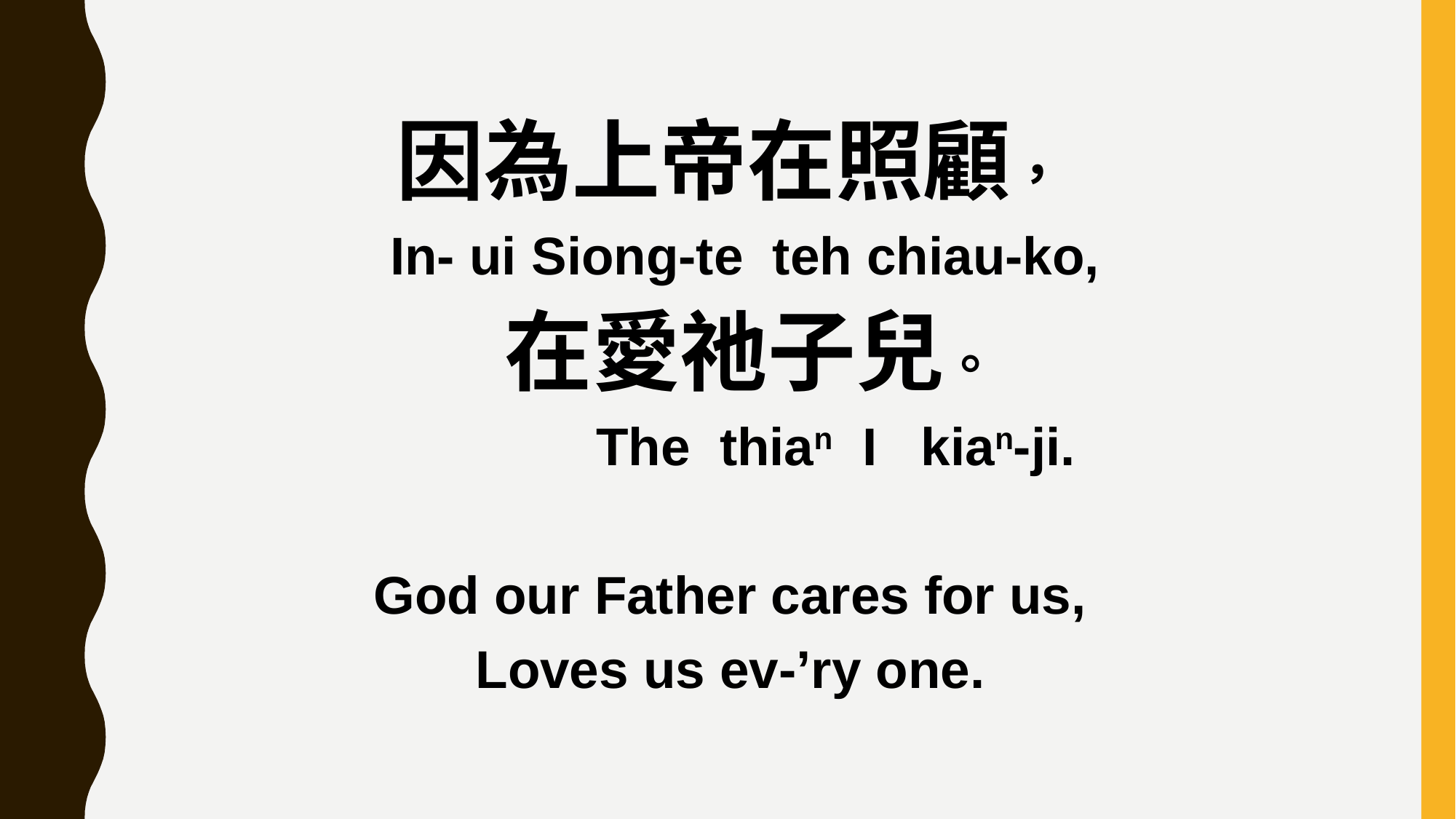

因為上帝在照顧，
  In- ui Siong-te  teh chiau-ko,
 在愛祂子兒。
                           The  thian  I   kian-ji.

God our Father cares for us,
Loves us ev-’ry one.